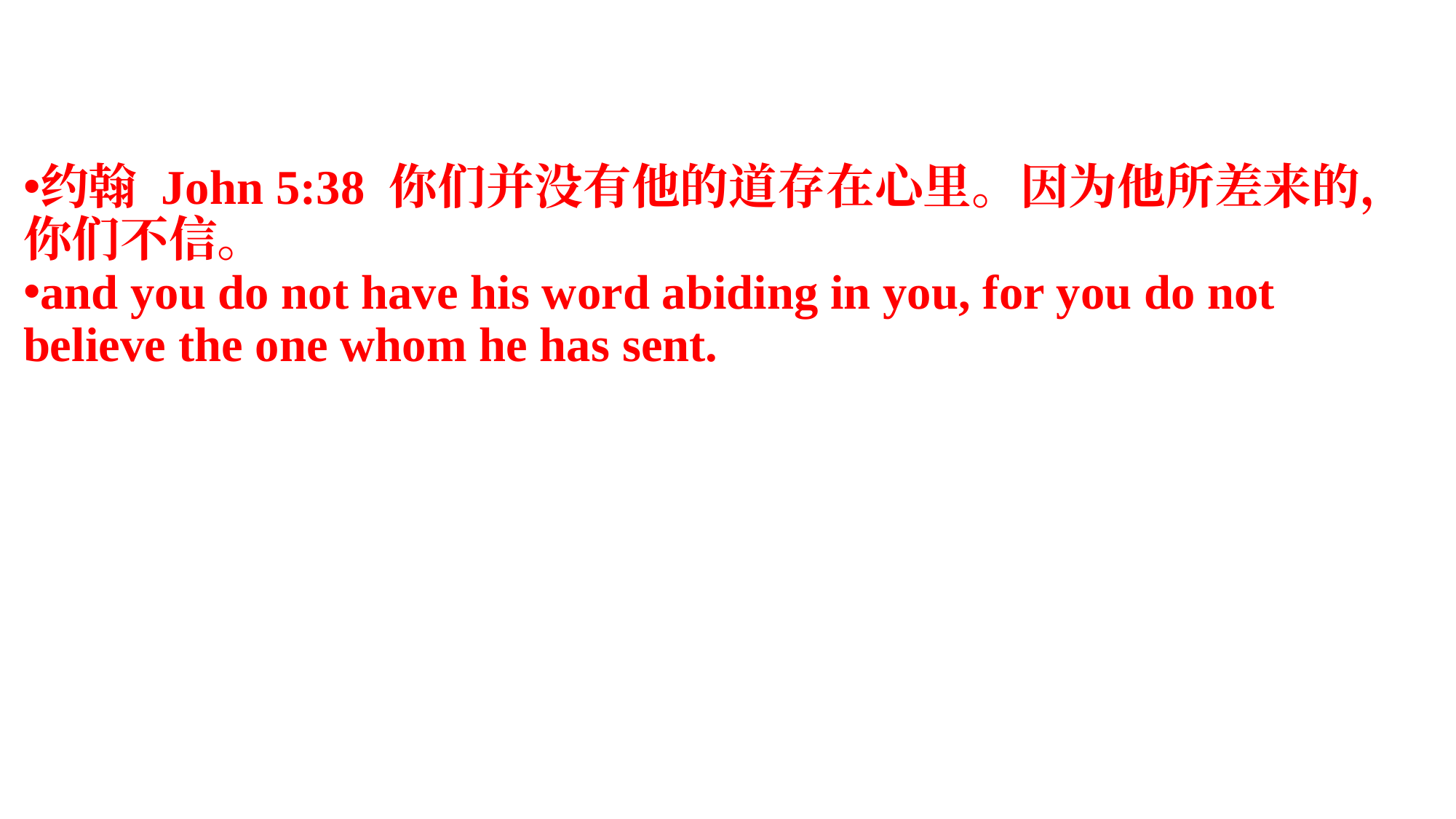

约翰 John 5:38 你们并没有他的道存在心里。因为他所差来的，你们不信。
and you do not have his word abiding in you, for you do not believe the one whom he has sent.